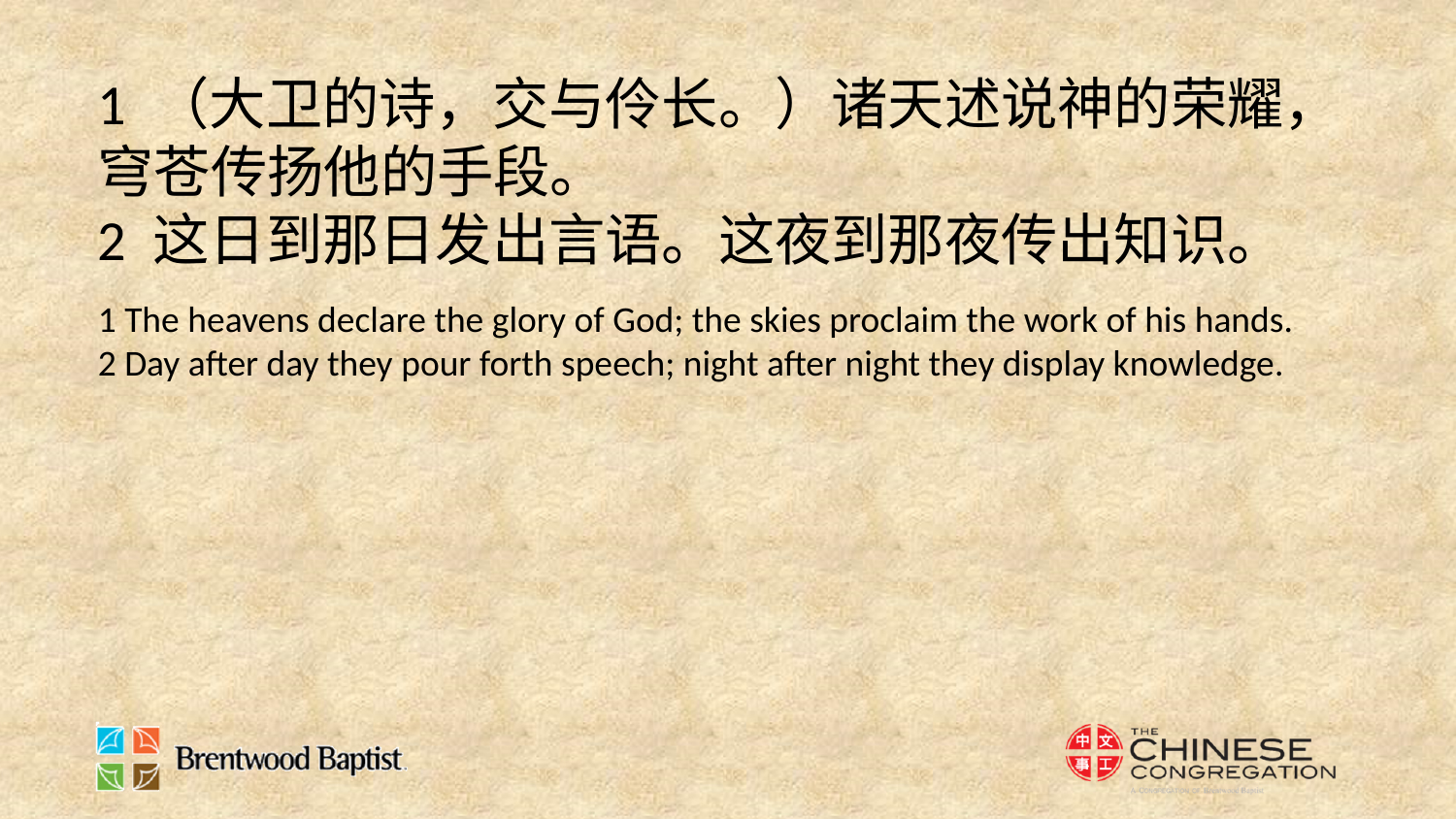

1 （大卫的诗，交与伶长。）诸天述说神的荣耀，穹苍传扬他的手段。
2 这日到那日发出言语。这夜到那夜传出知识。

1 The heavens declare the glory of God; the skies proclaim the work of his hands.
2 Day after day they pour forth speech; night after night they display knowledge.